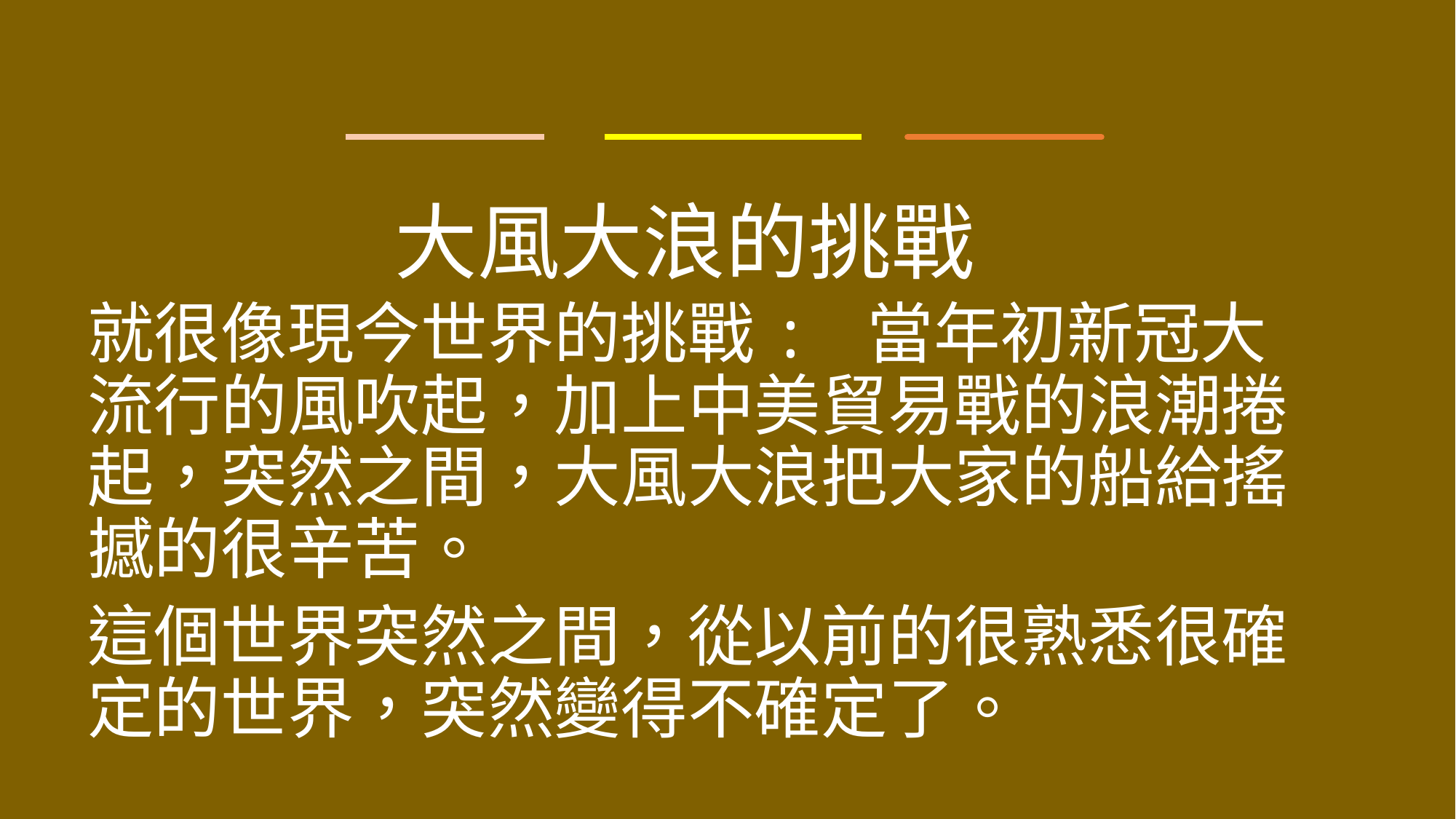

大風大浪的挑戰
就很像現今世界的挑戰: 當年初新冠大流行的風吹起，加上中美貿易戰的浪潮捲起，突然之間，大風大浪把大家的船給搖撼的很辛苦。
這個世界突然之間，從以前的很熟悉很確定的世界，突然變得不確定了。